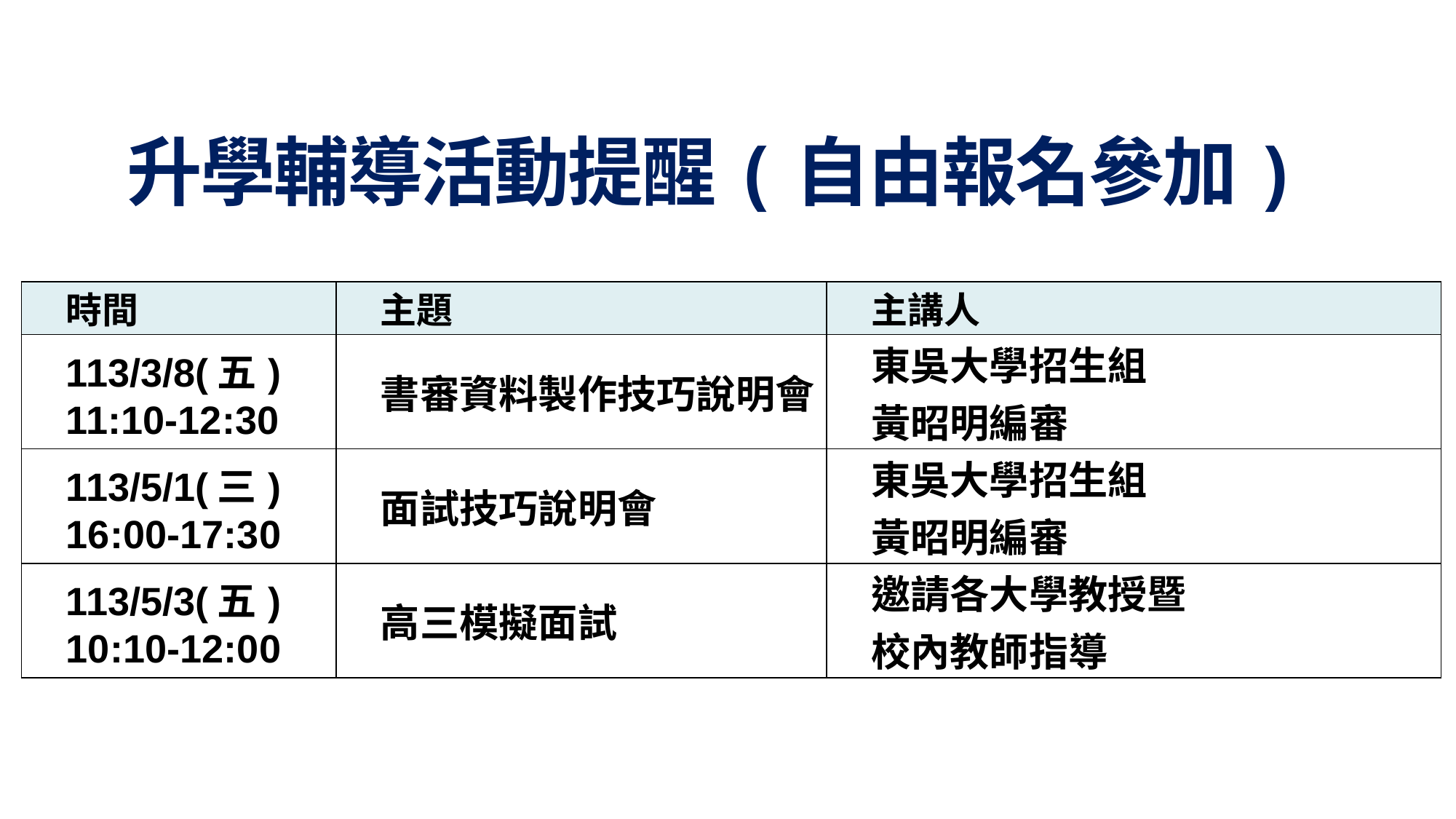

# 升學輔導活動提醒(自由報名參加)
| 時間 | 主題 | 主講人 |
| --- | --- | --- |
| 113/3/8(五) 11:10-12:30 | 書審資料製作技巧說明會 | 東吳大學招生組 黃昭明編審 |
| 113/5/1(三) 16:00-17:30 | 面試技巧說明會 | 東吳大學招生組 黃昭明編審 |
| 113/5/3(五) 10:10-12:00 | 高三模擬面試 | 邀請各大學教授暨 校內教師指導 |